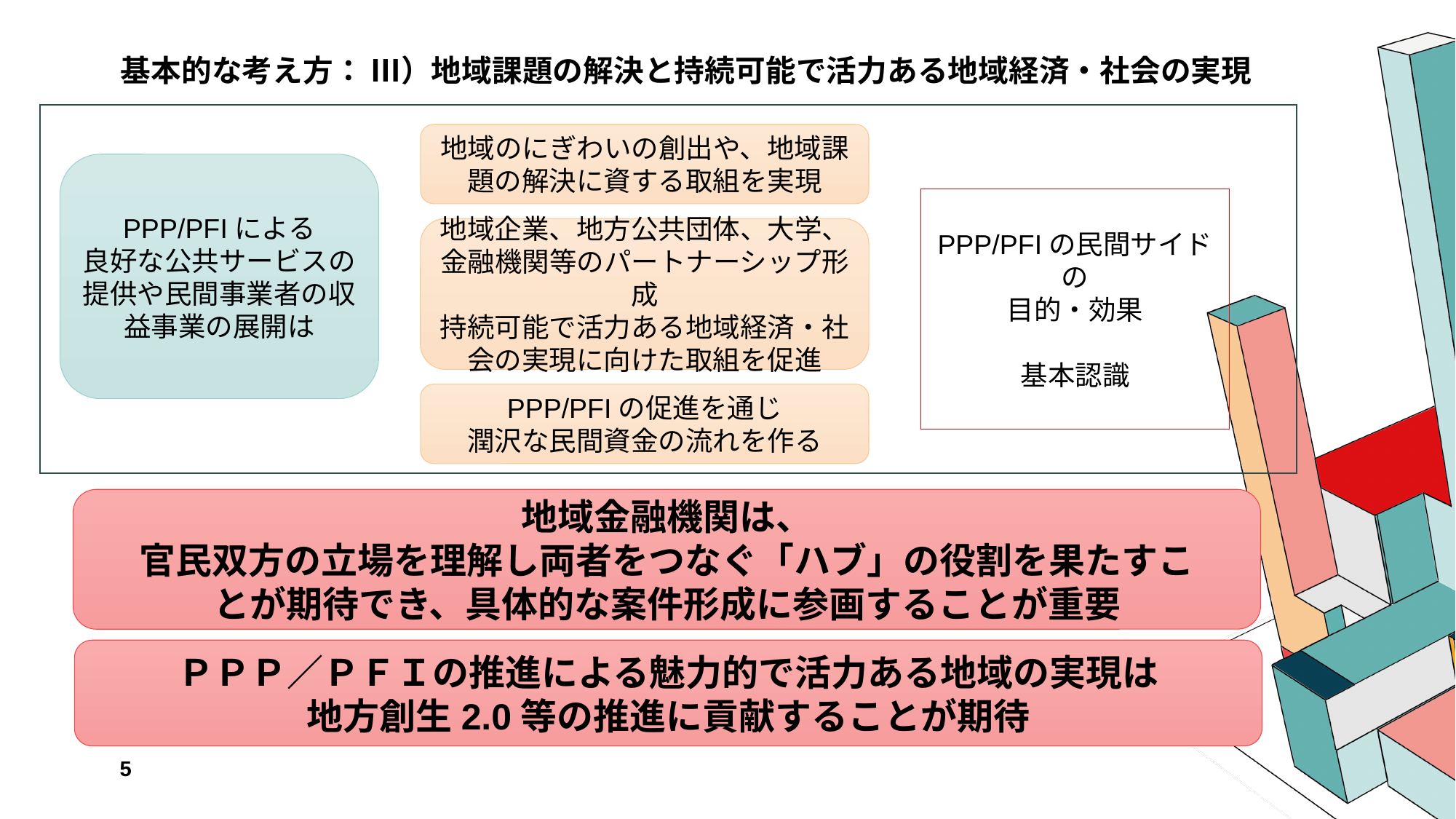

# 基本的な考え方： ⅲ）地域課題の解決と持続可能で活力ある地域経済・社会の実現

地域のにぎわいの創出や、地域課題の解決に資する取組を実現
PPP/PFIによる
良好な公共サービスの提供や民間事業者の収益事業の展開は

PPP/PFIの民間サイドの
目的・効果

基本認識

地域企業、地方公共団体、大学、金融機関等のパートナーシップ形成
持続可能で活力ある地域経済・社会の実現に向けた取組を促進
PPP/PFIの促進を通じ
潤沢な民間資金の流れを作る
地域金融機関は、
官民双方の立場を理解し両者をつなぐ「ハブ」の役割を果たすこ
とが期待でき、具体的な案件形成に参画することが重要
ＰＰＰ／ＰＦＩの推進による魅力的で活力ある地域の実現は
地方創生2.0等の推進に貢献することが期待
5